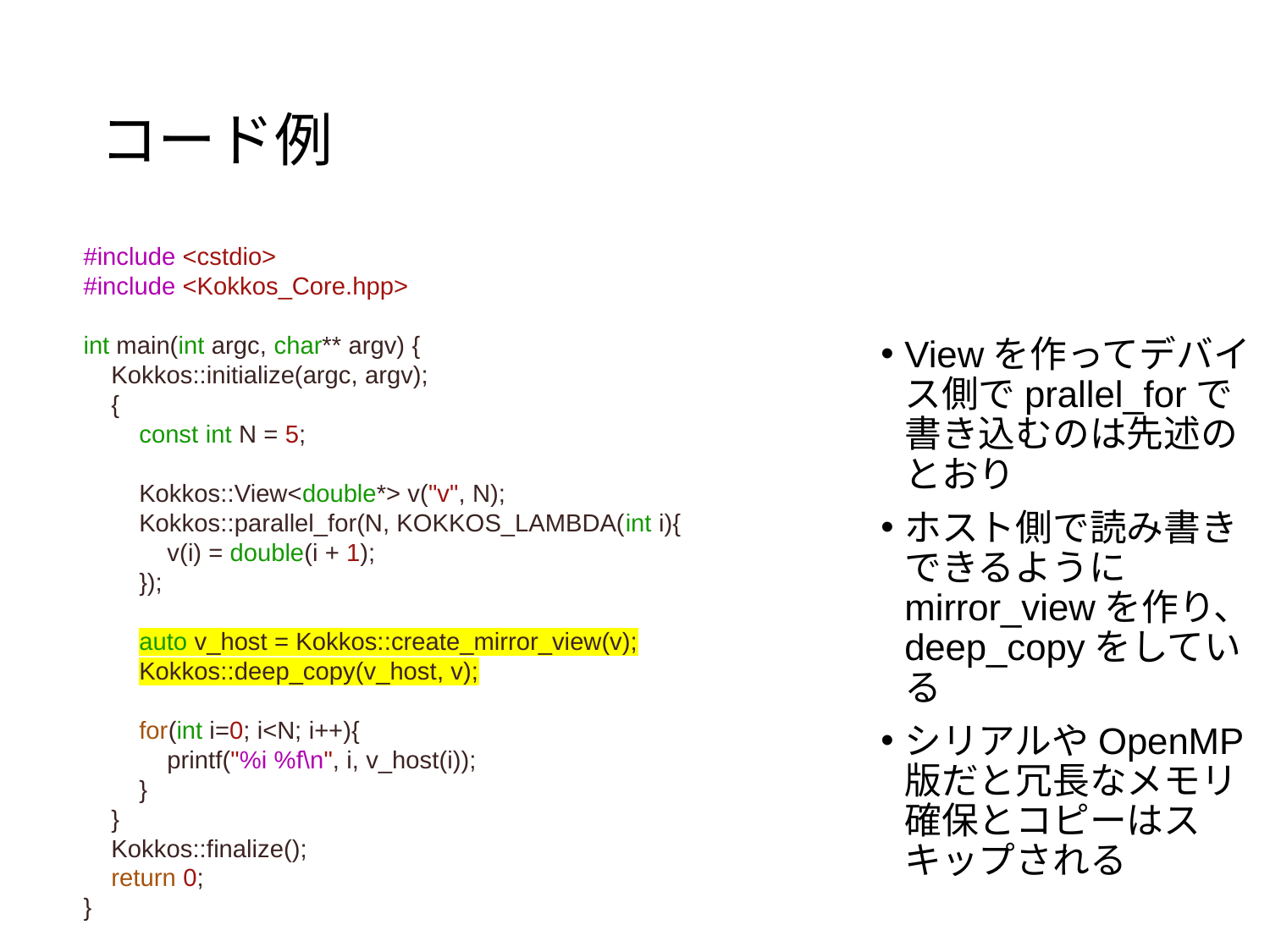

# コード例
#include <cstdio>
#include <Kokkos_Core.hpp>

int main(int argc, char** argv) {
    Kokkos::initialize(argc, argv);
    {
        const int N = 5;

        Kokkos::View<double*> v("v", N);
        Kokkos::parallel_for(N, KOKKOS_LAMBDA(int i){
            v(i) = double(i + 1);
        });

        auto v_host = Kokkos::create_mirror_view(v);
        Kokkos::deep_copy(v_host, v);

        for(int i=0; i<N; i++){
            printf("%i %f\n", i, v_host(i));
        }
    }
    Kokkos::finalize();
    return 0;
}
Viewを作ってデバイス側でprallel_forで書き込むのは先述のとおり
ホスト側で読み書きできるようにmirror_viewを作り、deep_copyをしている
シリアルやOpenMP版だと冗長なメモリ確保とコピーはスキップされる